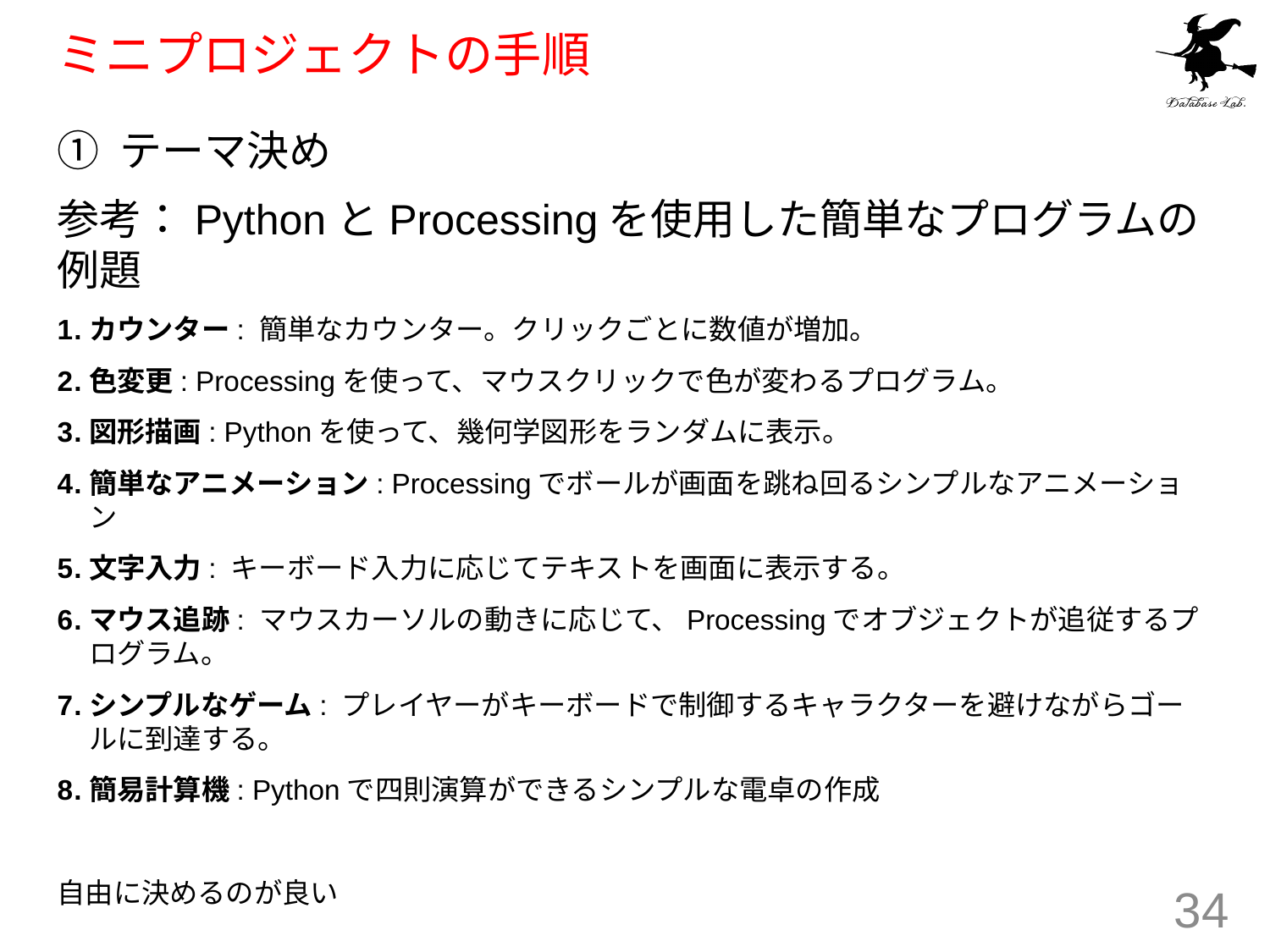

# ミニプロジェクトの手順
① テーマ決め
参考：PythonとProcessingを使用した簡単なプログラムの例題
カウンター: 簡単なカウンター。クリックごとに数値が増加。
色変更: Processingを使って、マウスクリックで色が変わるプログラム。
図形描画: Pythonを使って、幾何学図形をランダムに表示。
簡単なアニメーション: Processingでボールが画面を跳ね回るシンプルなアニメーション
文字入力: キーボード入力に応じてテキストを画面に表示する。
マウス追跡: マウスカーソルの動きに応じて、Processingでオブジェクトが追従するプログラム。
シンプルなゲーム: プレイヤーがキーボードで制御するキャラクターを避けながらゴールに到達する。
簡易計算機: Pythonで四則演算ができるシンプルな電卓の作成

自由に決めるのが良い

34